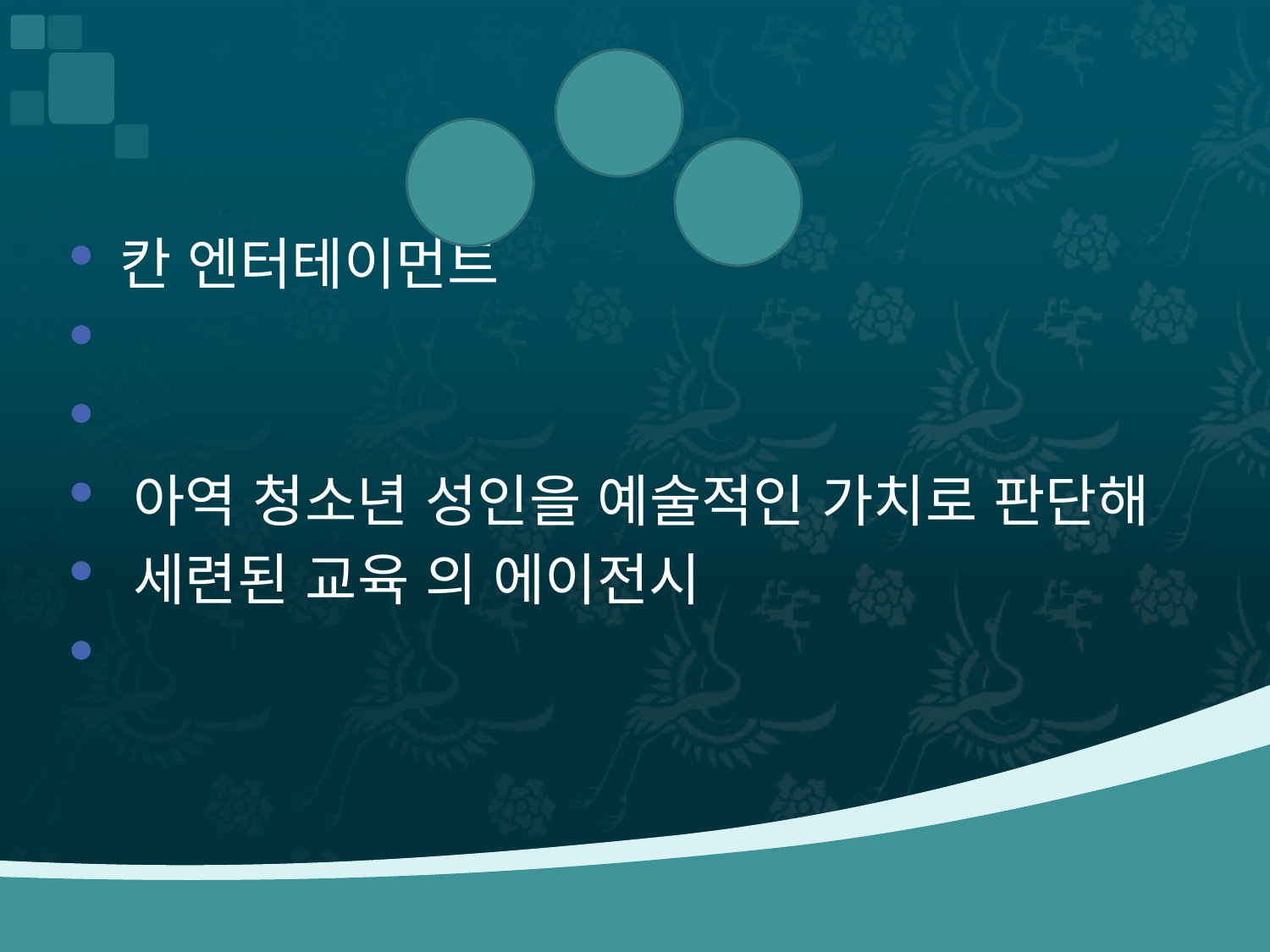

#

칸 엔터테이먼트
⁠
⁠
⁠아역 청소년 성인을 예술적인 가치로 판단해
⁠세련된 교육 의 에이전시
⁠